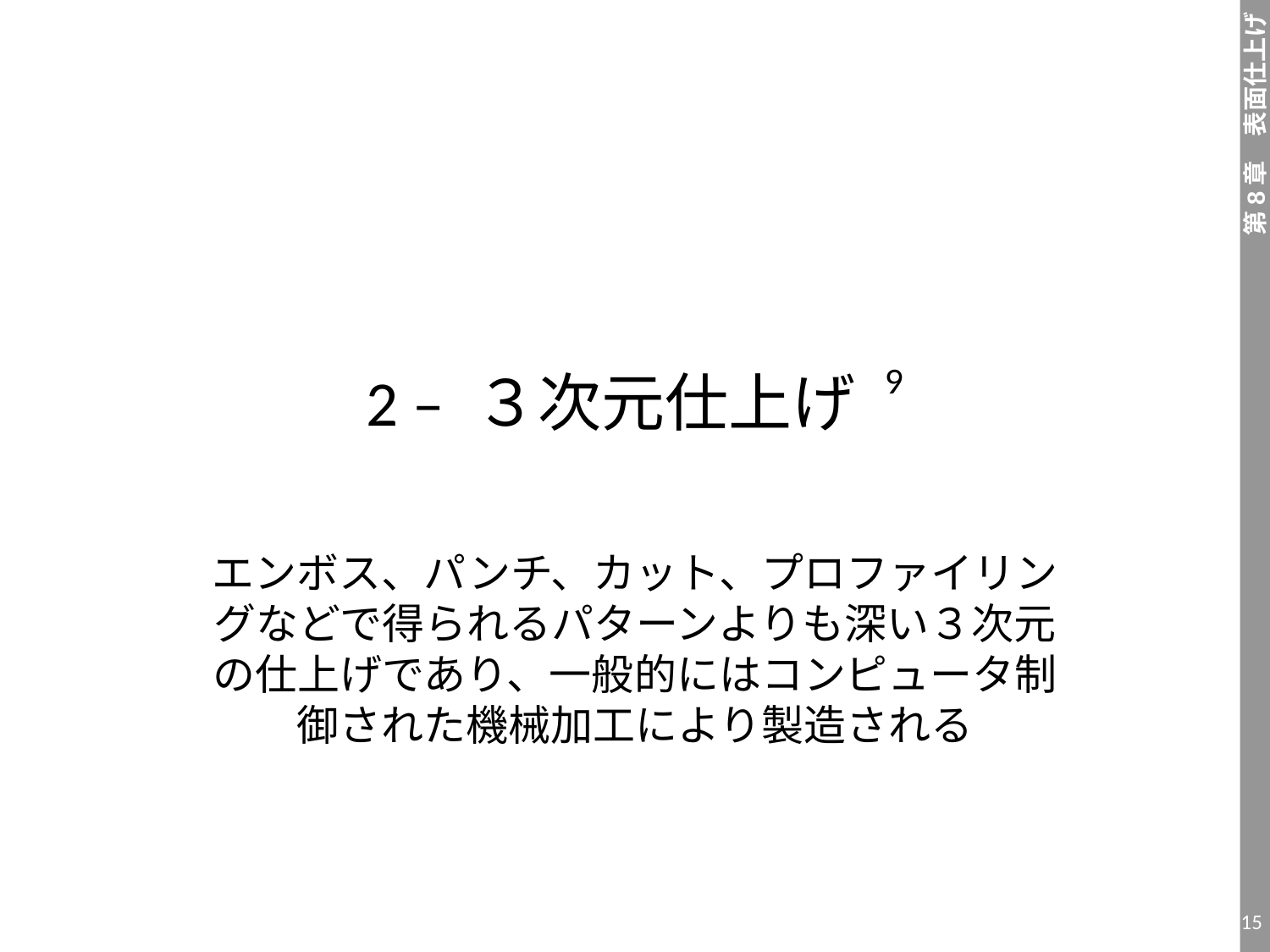

# 2 – ３次元仕上げ 9
エンボス、パンチ、カット、プロファイリングなどで得られるパターンよりも深い３次元の仕上げであり、一般的にはコンピュータ制御された機械加工により製造される
15